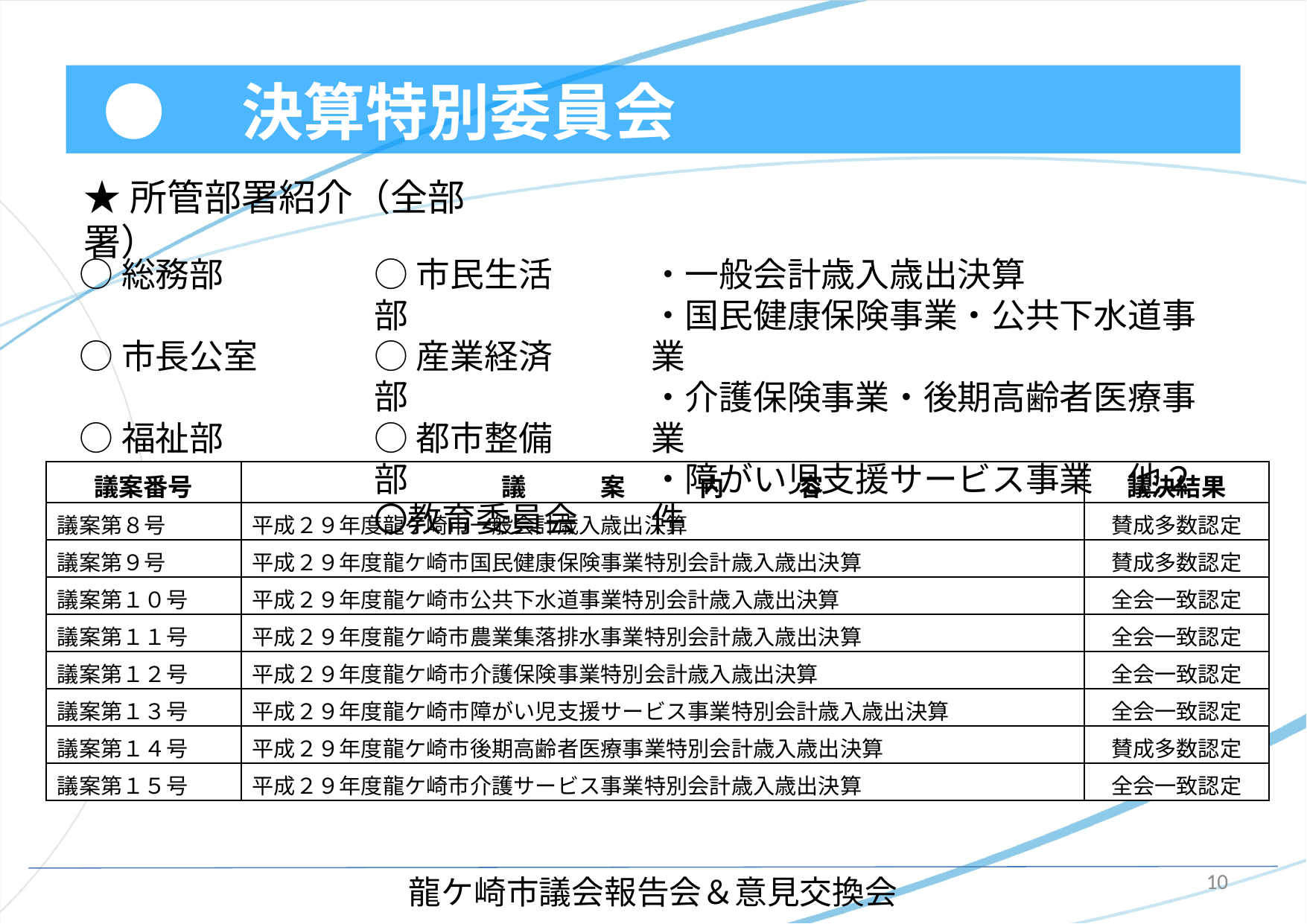

# ●　決算特別委員会
★所管部署紹介（全部署）
○市民生活部
○産業経済部
○都市整備部
〇教育委員会
○総務部
○市長公室
○福祉部
○健康づくり推進部
・一般会計歳入歳出決算
・国民健康保険事業・公共下水道事業
・介護保険事業・後期高齢者医療事業
・障がい児支援サービス事業　他２件
| 議案番号 | 議　　　案　　　内　　　容 | 議決結果 |
| --- | --- | --- |
| 議案第８号 | 平成２９年度龍ケ崎市一般会計歳入歳出決算 | 賛成多数認定 |
| 議案第９号 | 平成２９年度龍ケ崎市国民健康保険事業特別会計歳入歳出決算 | 賛成多数認定 |
| 議案第１０号 | 平成２９年度龍ケ崎市公共下水道事業特別会計歳入歳出決算 | 全会一致認定 |
| 議案第１１号 | 平成２９年度龍ケ崎市農業集落排水事業特別会計歳入歳出決算 | 全会一致認定 |
| 議案第１２号 | 平成２９年度龍ケ崎市介護保険事業特別会計歳入歳出決算 | 全会一致認定 |
| 議案第１３号 | 平成２９年度龍ケ崎市障がい児支援サービス事業特別会計歳入歳出決算 | 全会一致認定 |
| 議案第１４号 | 平成２９年度龍ケ崎市後期高齢者医療事業特別会計歳入歳出決算 | 賛成多数認定 |
| 議案第１５号 | 平成２９年度龍ケ崎市介護サービス事業特別会計歳入歳出決算 | 全会一致認定 |
10
龍ケ崎市議会報告会＆意見交換会